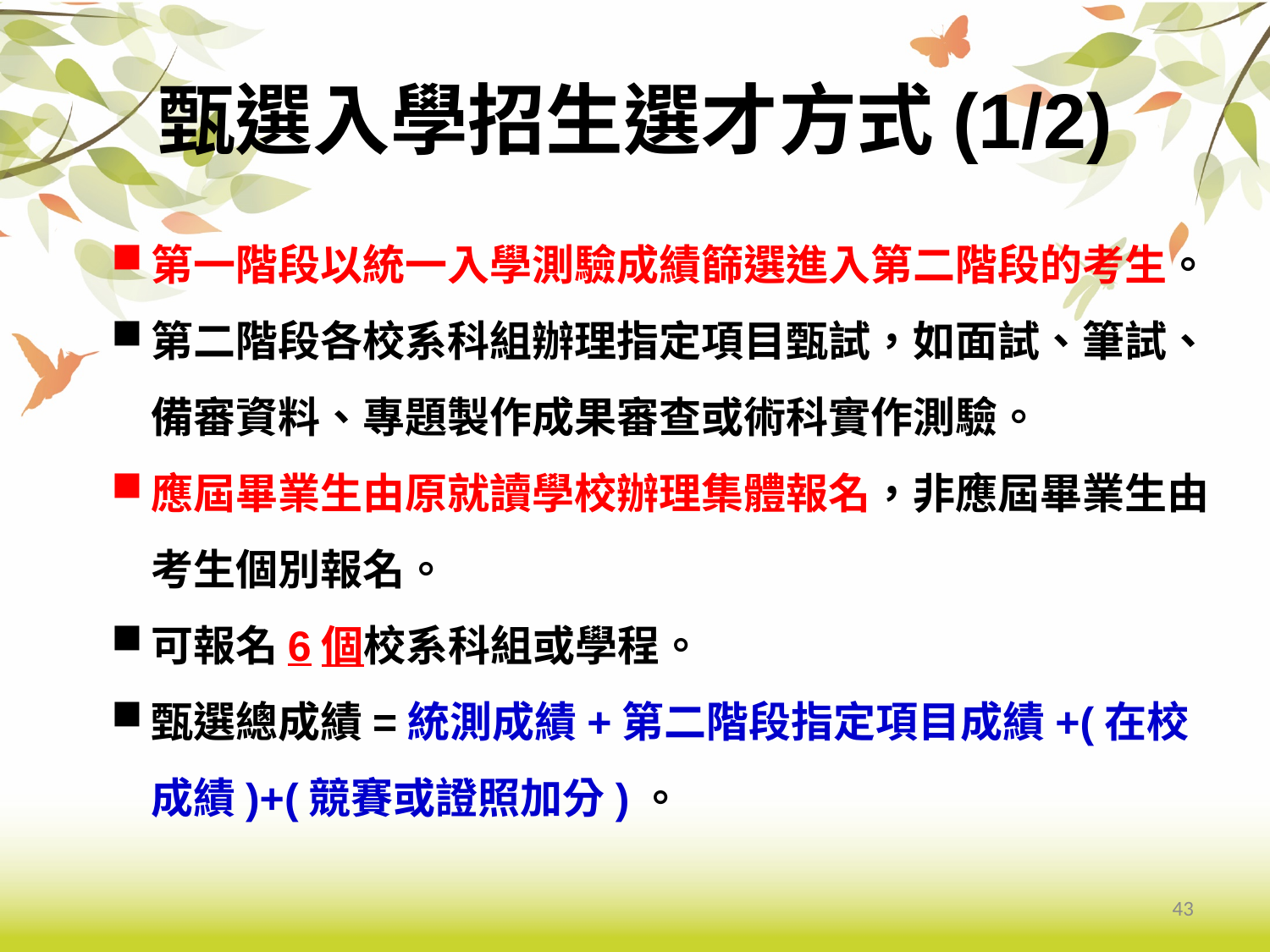

# 甄選入學招生選才方式(1/2)

第一階段以統一入學測驗成績篩選進入第二階段的考生。
第二階段各校系科組辦理指定項目甄試，如面試、筆試、備審資料、專題製作成果審查或術科實作測驗。
應屆畢業生由原就讀學校辦理集體報名，非應屆畢業生由考生個別報名。
可報名6個校系科組或學程。
甄選總成績=統測成績+第二階段指定項目成績+(在校成績)+(競賽或證照加分)。
43